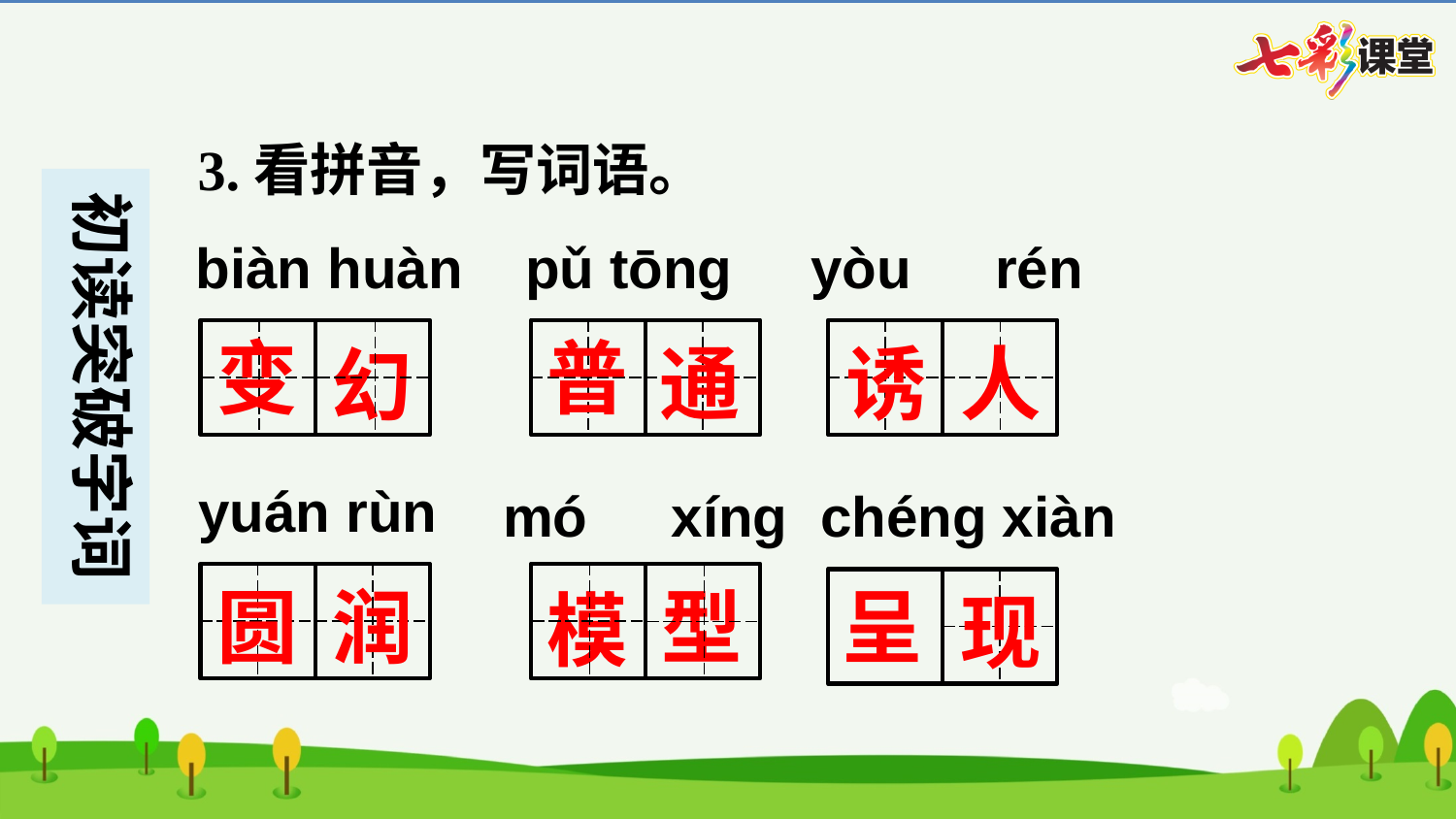

3.看拼音，写词语。
biàn huàn
pǔ tōng
yòu　rén
变
变
幻
普
通
诱
人
普
通
诱
人
幻
yuán rùn
mó　xíng
chéng xiàn
圆
润
模
型
圆
润
呈
呈
现
型
模
现